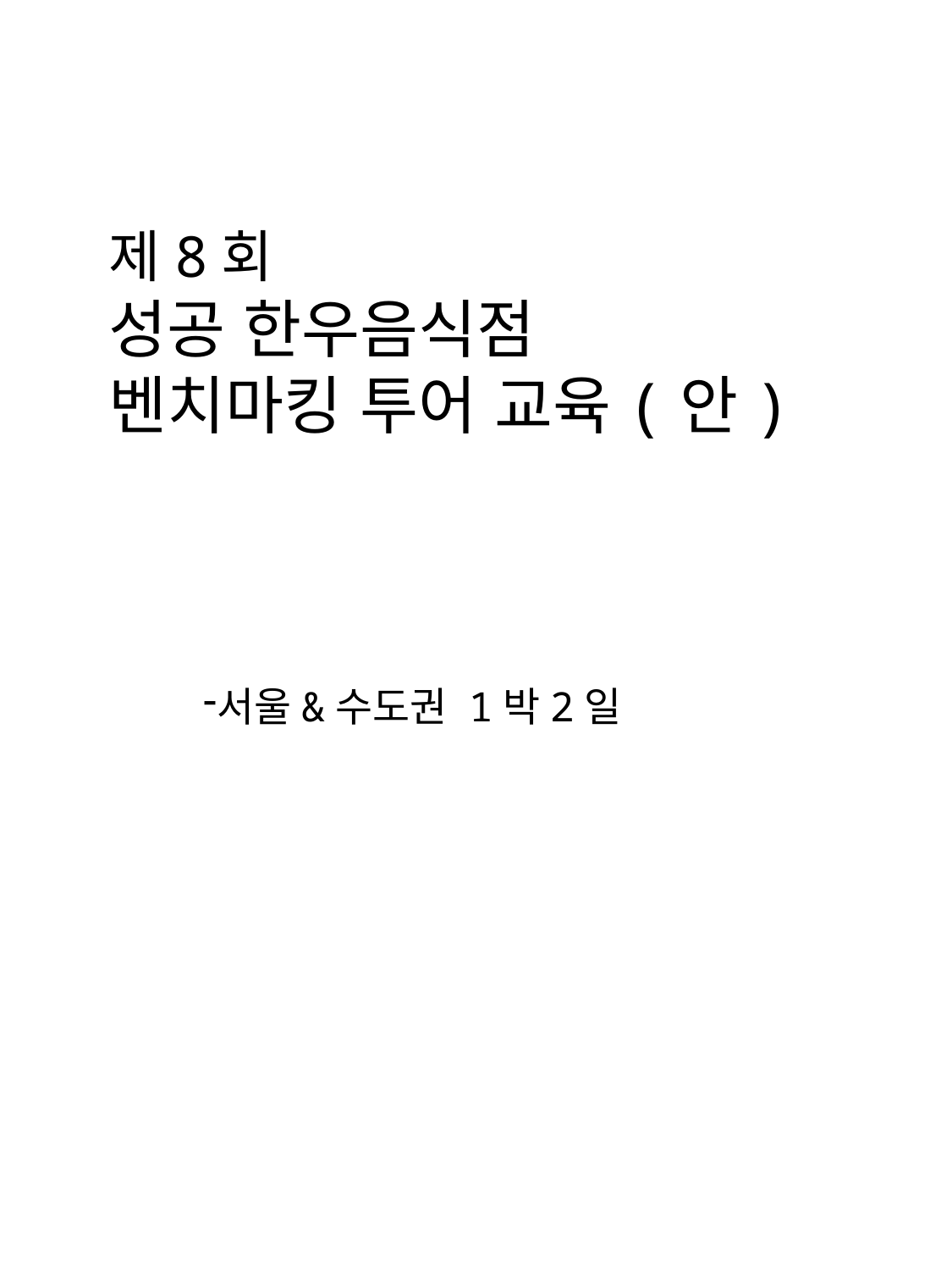

# 제8회 성공 한우음식점 벤치마킹 투어 교육(안)
서울&수도권 1박2일